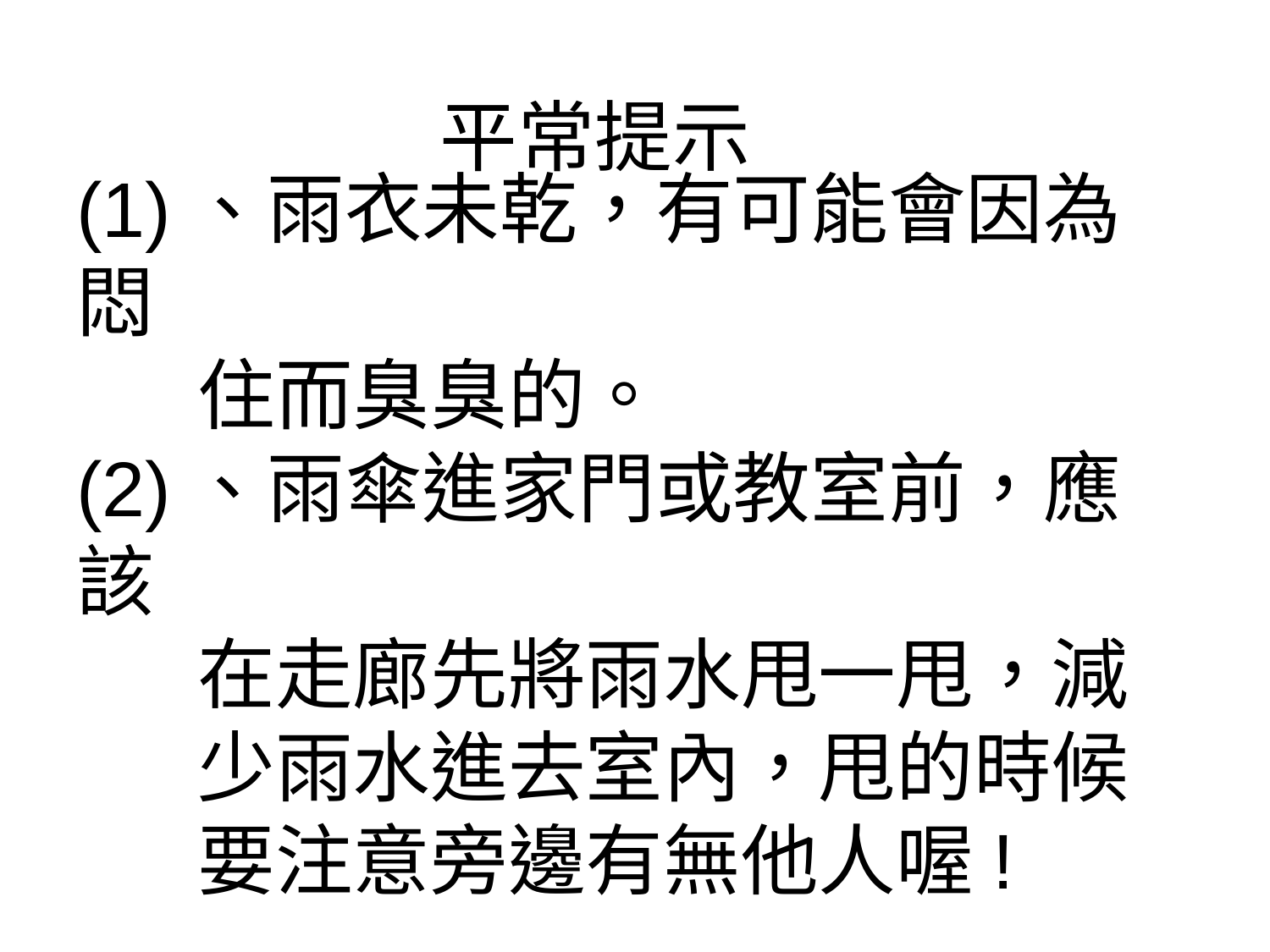

平常提示
# (1)、雨衣未乾，有可能會因為悶 住而臭臭的。 (2)、雨傘進家門或教室前，應該 在走廊先將雨水甩一甩，減 少雨水進去室內，甩的時候 要注意旁邊有無他人喔!